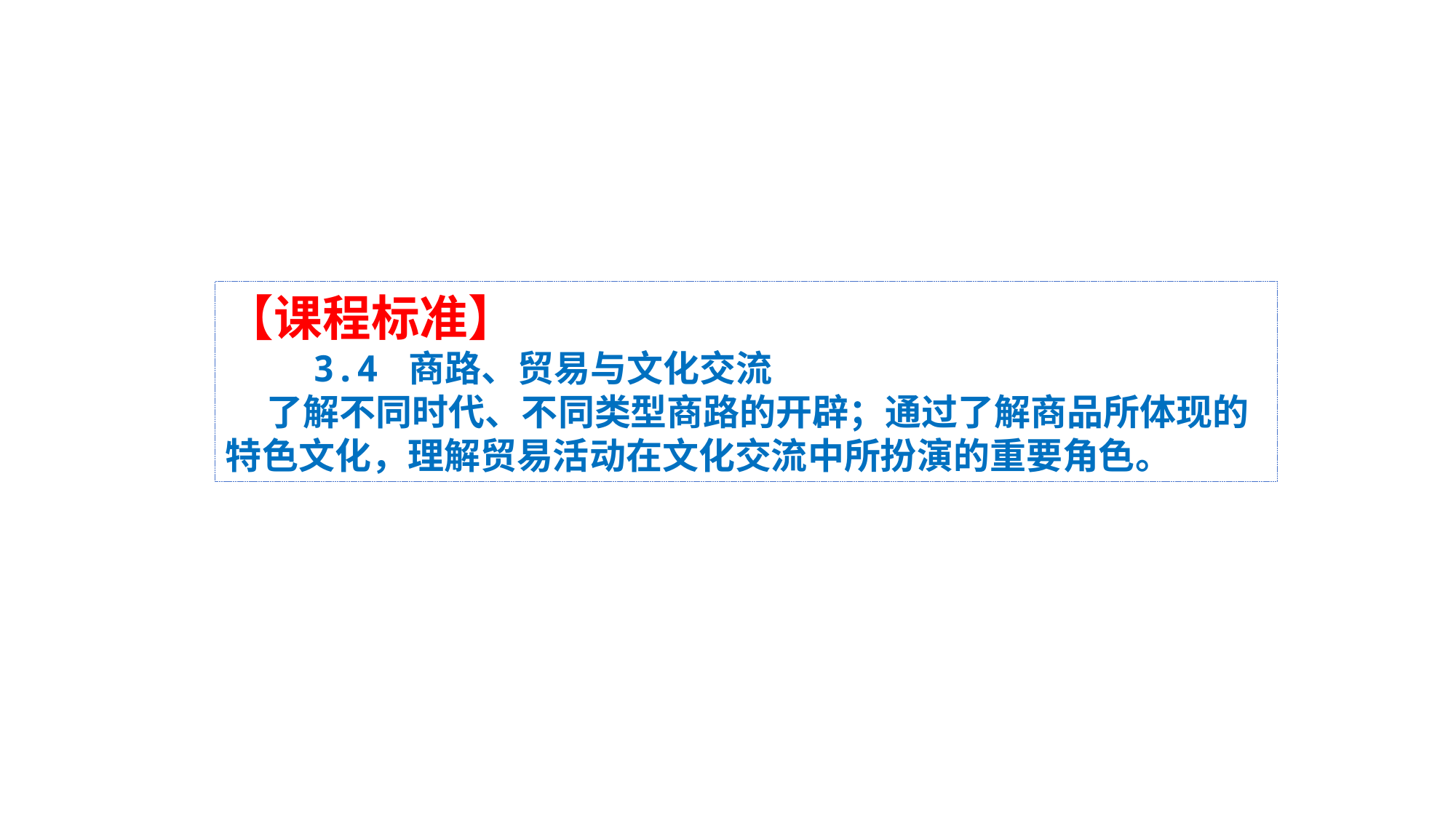

【课程标准】
    3.4 商路、贸易与文化交流
    了解不同时代、不同类型商路的开辟；通过了解商品所体现的特色文化，理解贸易活动在文化交流中所扮演的重要角色。